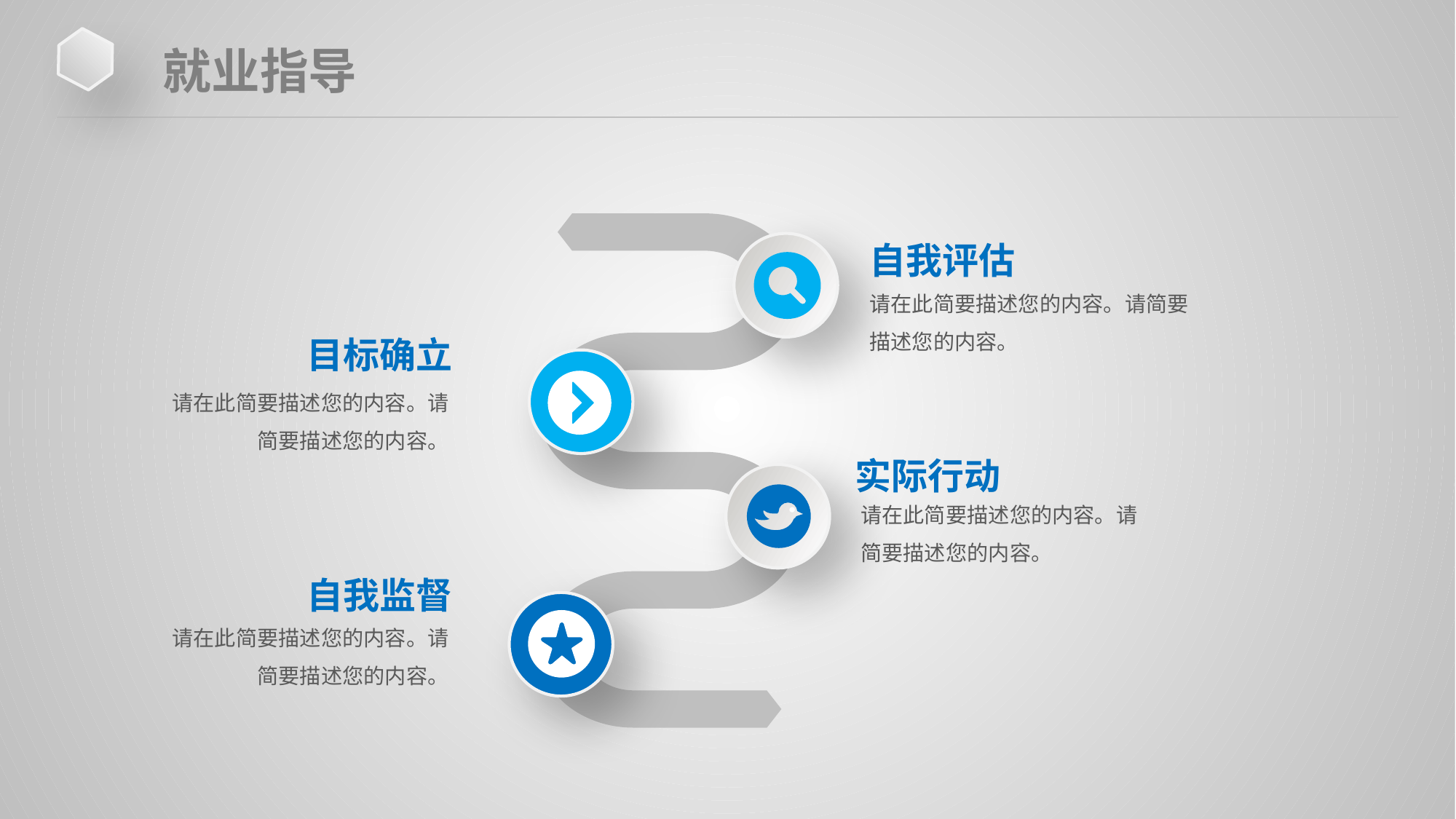

就业指导

自我评估
请在此简要描述您的内容。请简要描述您的内容。
目标确立

请在此简要描述您的内容。请简要描述您的内容。
实际行动

请在此简要描述您的内容。请简要描述您的内容。
自我监督

请在此简要描述您的内容。请简要描述您的内容。